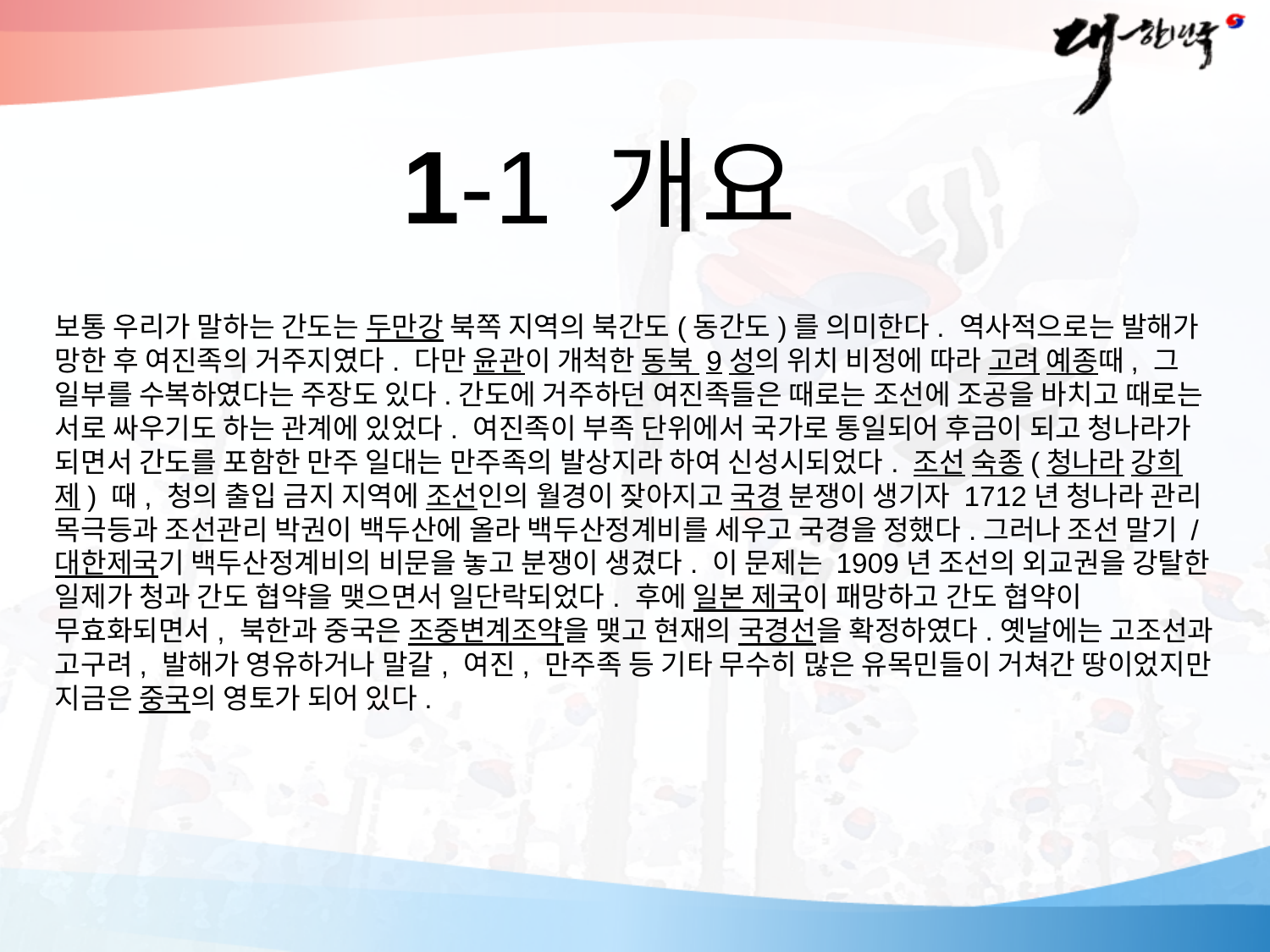

1-1 개요
보통 우리가 말하는 간도는 두만강 북쪽 지역의 북간도(동간도)를 의미한다. 역사적으로는 발해가 망한 후 여진족의 거주지였다. 다만 윤관이 개척한 동북 9성의 위치 비정에 따라 고려 예종때, 그 일부를 수복하였다는 주장도 있다.간도에 거주하던 여진족들은 때로는 조선에 조공을 바치고 때로는 서로 싸우기도 하는 관계에 있었다. 여진족이 부족 단위에서 국가로 통일되어 후금이 되고 청나라가 되면서 간도를 포함한 만주 일대는 만주족의 발상지라 하여 신성시되었다. 조선 숙종(청나라 강희제) 때, 청의 출입 금지 지역에 조선인의 월경이 잦아지고 국경 분쟁이 생기자 1712년 청나라 관리 목극등과 조선관리 박권이 백두산에 올라 백두산정계비를 세우고 국경을 정했다.그러나 조선 말기 / 대한제국기 백두산정계비의 비문을 놓고 분쟁이 생겼다. 이 문제는 1909년 조선의 외교권을 강탈한 일제가 청과 간도 협약을 맺으면서 일단락되었다. 후에 일본 제국이 패망하고 간도 협약이 무효화되면서, 북한과 중국은 조중변계조약을 맺고 현재의 국경선을 확정하였다.옛날에는 고조선과 고구려, 발해가 영유하거나 말갈, 여진, 만주족 등 기타 무수히 많은 유목민들이 거쳐간 땅이었지만 지금은 중국의 영토가 되어 있다.